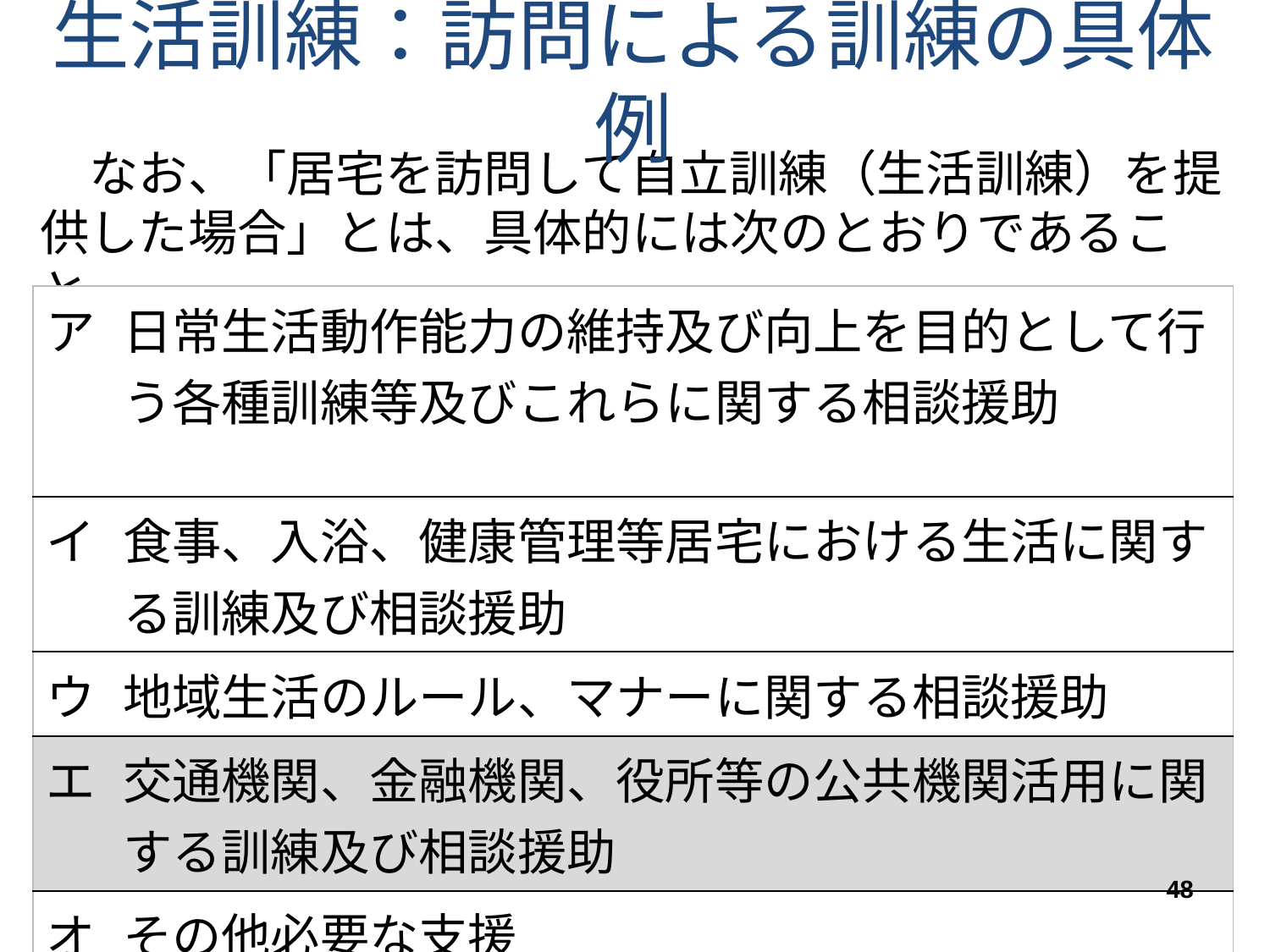

生活訓練：訪問による訓練の具体例
　なお、「居宅を訪問して自立訓練（生活訓練）を提供した場合」とは、具体的には次のとおりであること。

| ア | 日常生活動作能力の維持及び向上を目的として行う各種訓練等及びこれらに関する相談援助 |
| --- | --- |
| イ | 食事、入浴、健康管理等居宅における生活に関する訓練及び相談援助 |
| ウ | 地域生活のルール、マナーに関する相談援助 |
| エ | 交通機関、金融機関、役所等の公共機関活用に関 する訓練及び相談援助 |
| オ | その他必要な支援 |
48